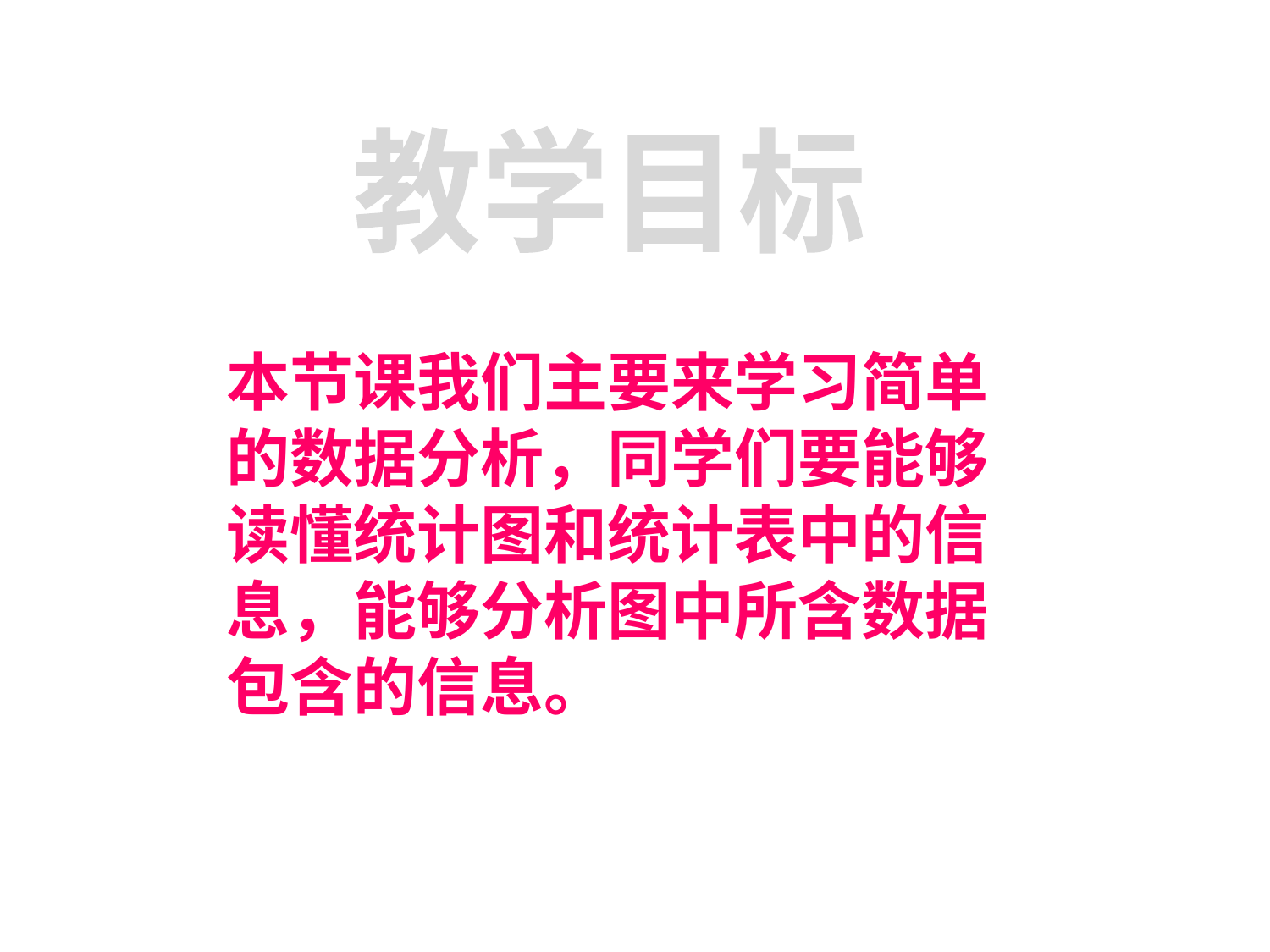

教学目标
本节课我们主要来学习简单的数据分析，同学们要能够读懂统计图和统计表中的信息，能够分析图中所含数据包含的信息。